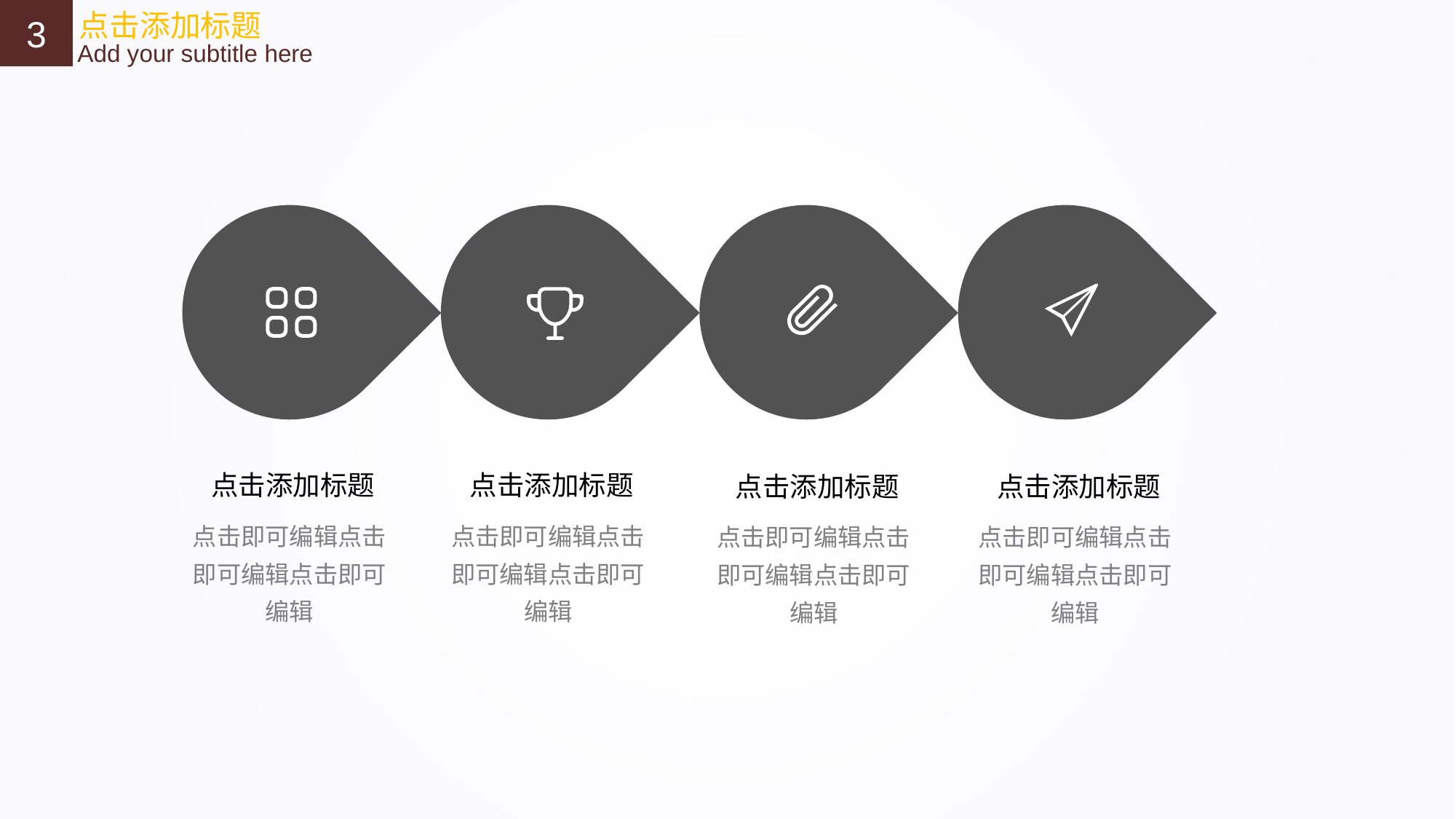

3
点击添加标题
Add your subtitle here

点击添加标题
点击即可编辑点击即可编辑点击即可编辑
点击添加标题
点击即可编辑点击即可编辑点击即可编辑
点击添加标题
点击即可编辑点击即可编辑点击即可编辑
点击添加标题
点击即可编辑点击即可编辑点击即可编辑